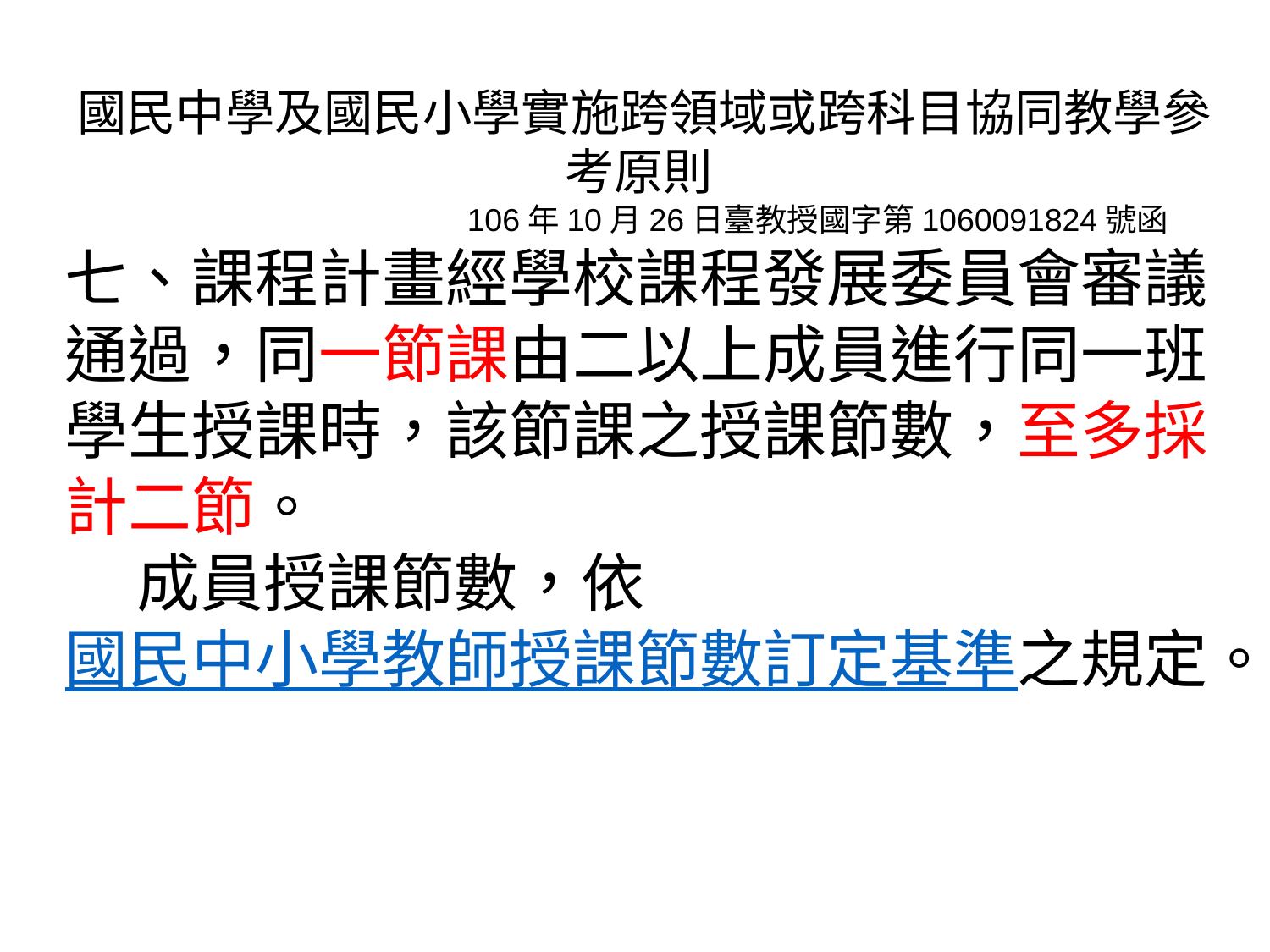

國民中學及國民小學實施跨領域或跨科目協同教學參考原則
                                       106年10月26日臺教授國字第1060091824號函
七、課程計畫經學校課程發展委員會審議通過，同一節課由二以上成員進行同一班學生授課時，該節課之授課節數，至多採計二節。
    成員授課節數，依國民中小學教師授課節數訂定基準之規定。